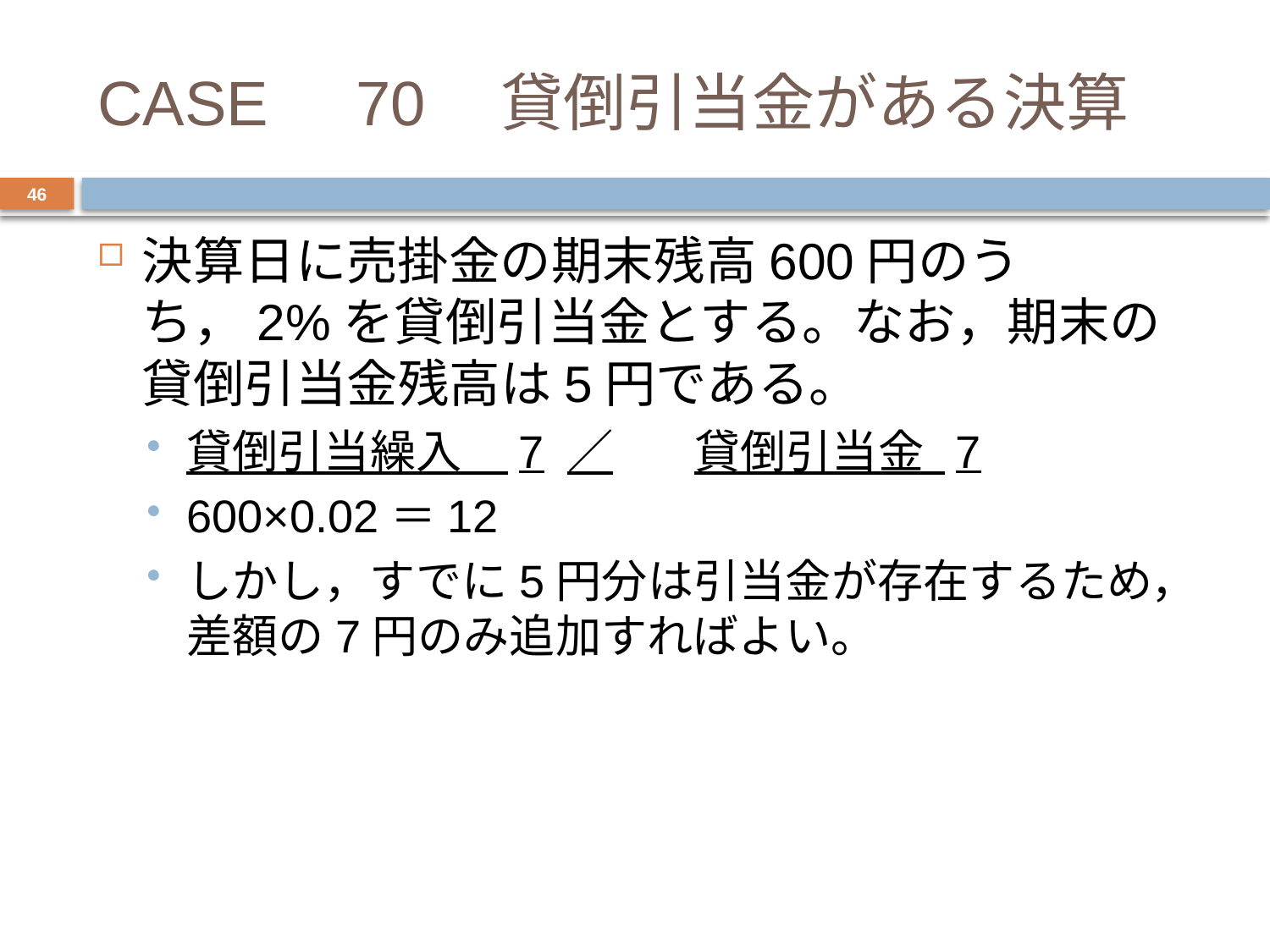

# CASE　70　貸倒引当金がある決算
46
決算日に売掛金の期末残高600円のうち，2%を貸倒引当金とする。なお，期末の貸倒引当金残高は5円である。
貸倒引当繰入　7	／	貸倒引当金  7
600×0.02＝12
しかし，すでに5円分は引当金が存在するため，差額の7円のみ追加すればよい。